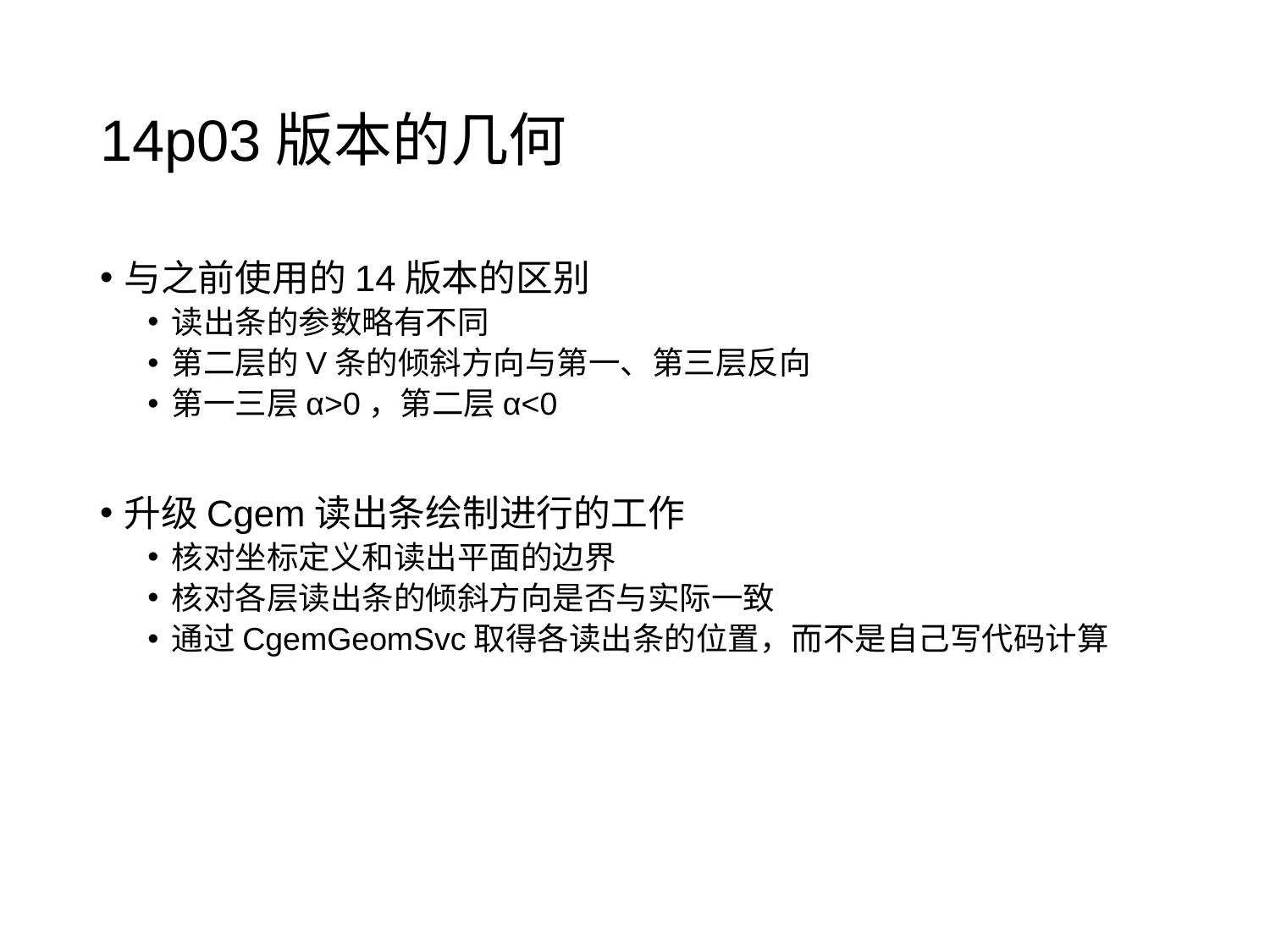

# 14p03版本的几何
与之前使用的14版本的区别
读出条的参数略有不同
第二层的V条的倾斜方向与第一、第三层反向
第一三层α>0，第二层α<0

升级Cgem读出条绘制进行的工作
核对坐标定义和读出平面的边界
核对各层读出条的倾斜方向是否与实际一致
通过CgemGeomSvc取得各读出条的位置，而不是自己写代码计算